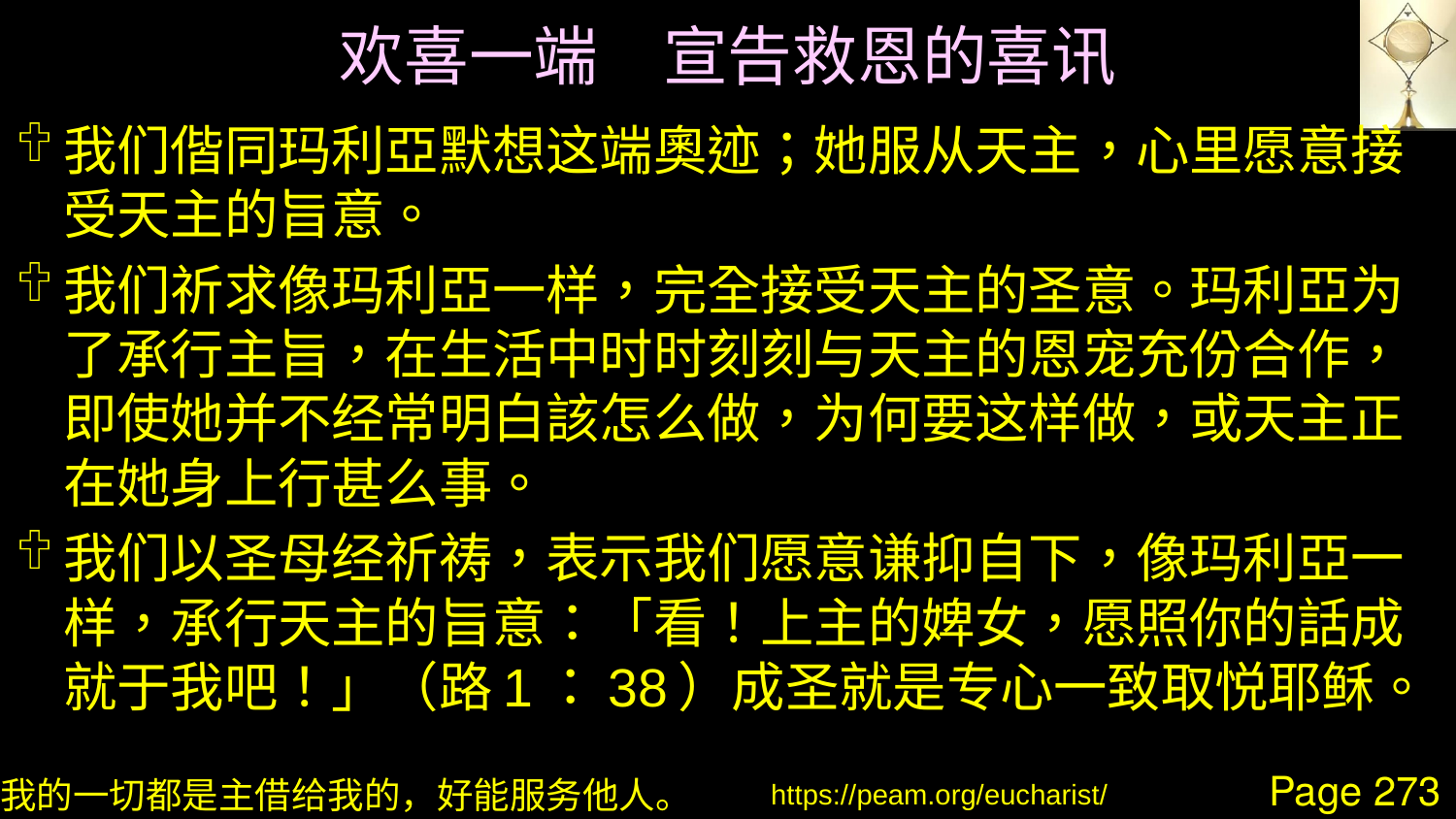

# 欢喜一端　宣告救恩的喜讯
我们偕同玛利亞默想这端奧迹；她服从天主，心里愿意接受天主的旨意。
我们祈求像玛利亞一样，完全接受天主的圣意。玛利亞为了承行主旨，在生活中时时刻刻与天主的恩宠充份合作，即使她并不经常明白該怎么做，为何要这样做，或天主正在她身上行甚么事。
我们以圣母经祈祷，表示我们愿意谦抑自下，像玛利亞一样，承行天主的旨意：「看！上主的婢女，愿照你的話成就于我吧！」（路1：38）成圣就是专心一致取悦耶稣。